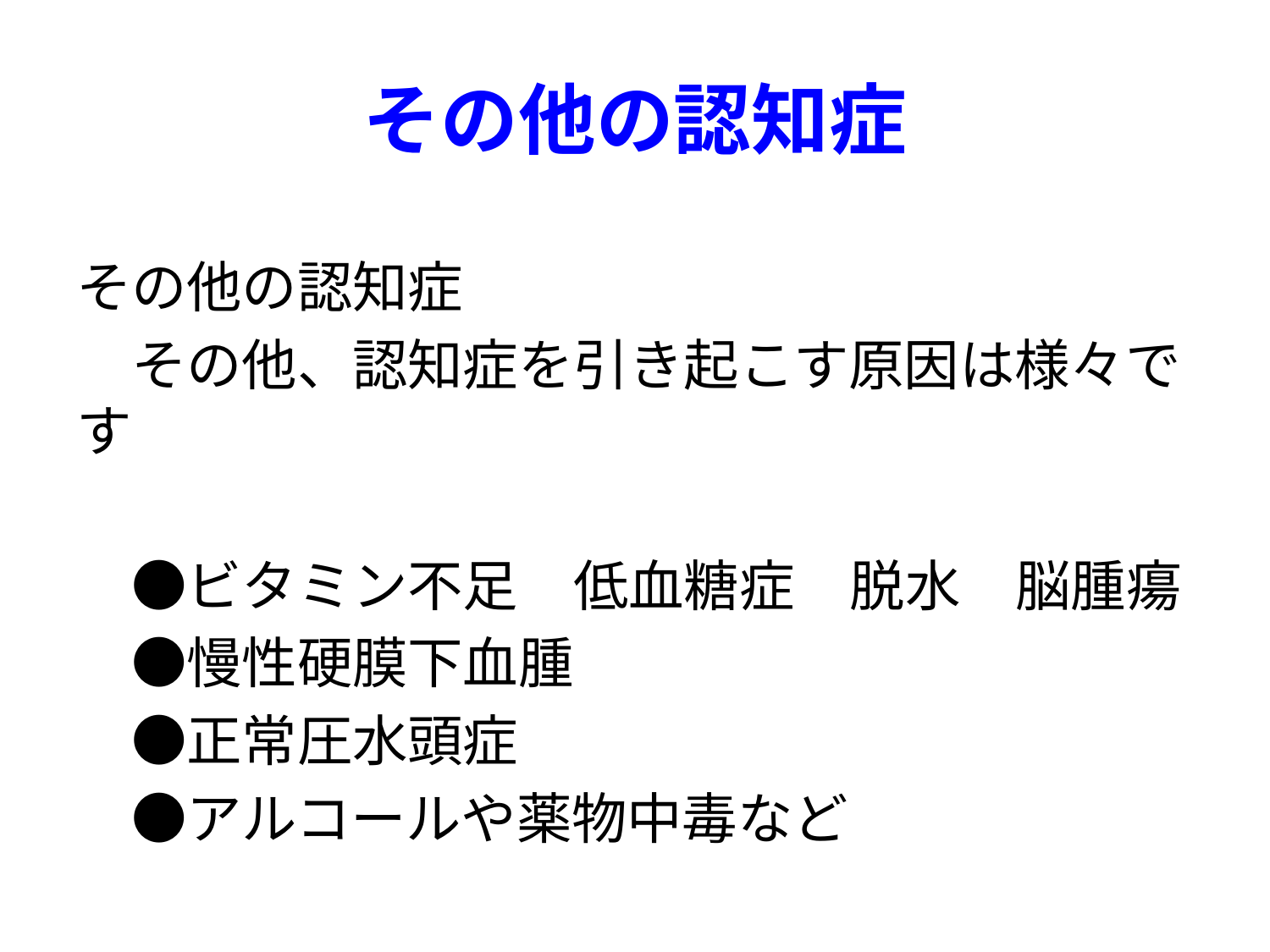

# その他の認知症
その他の認知症
　その他、認知症を引き起こす原因は様々です

　●ビタミン不足　低血糖症　脱水　脳腫瘍
　●慢性硬膜下血腫
　●正常圧水頭症
　●アルコールや薬物中毒など